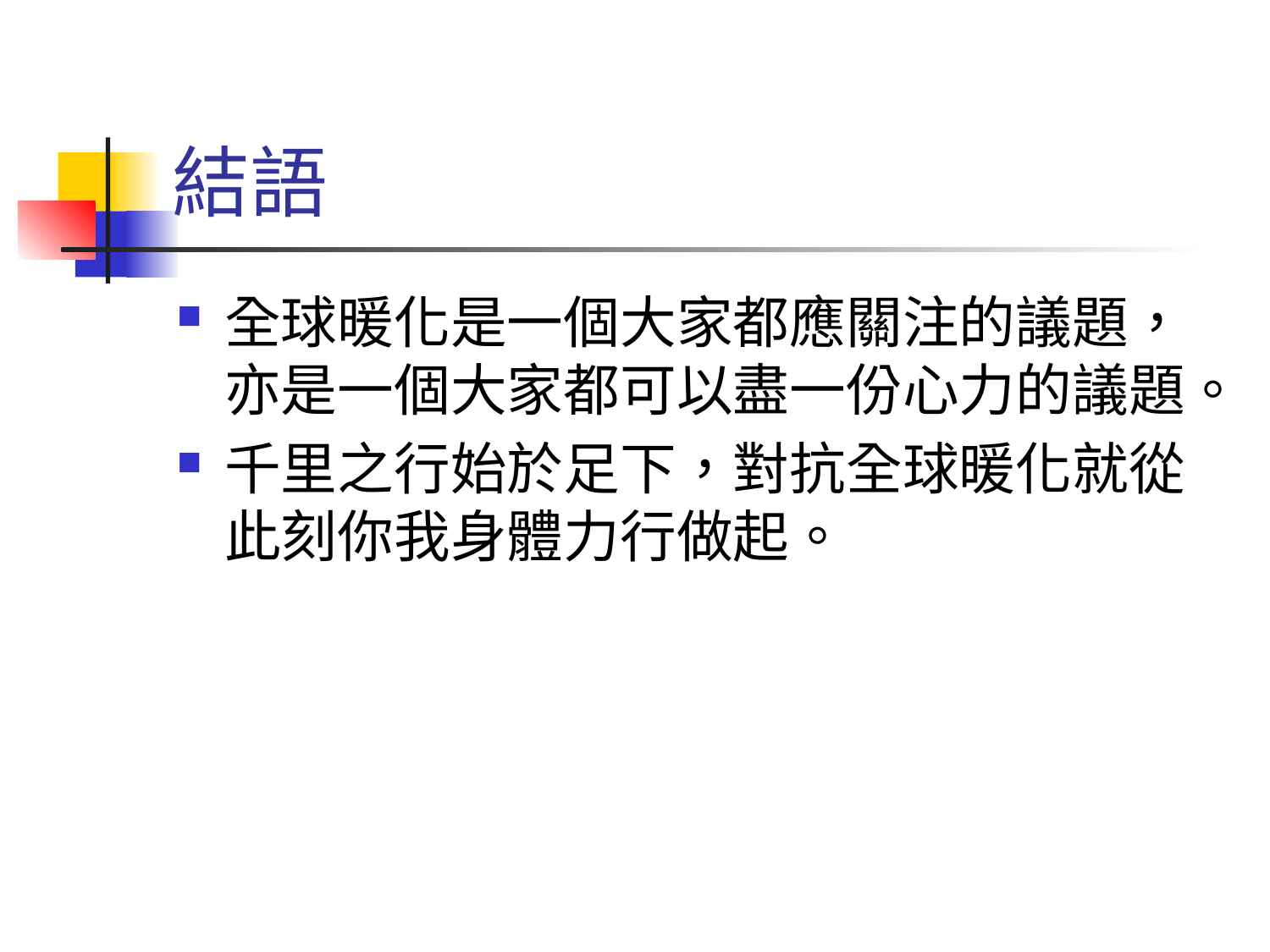

# 結語
全球暖化是一個大家都應關注的議題，亦是一個大家都可以盡一份心力的議題。
千里之行始於足下，對抗全球暖化就從此刻你我身體力行做起。